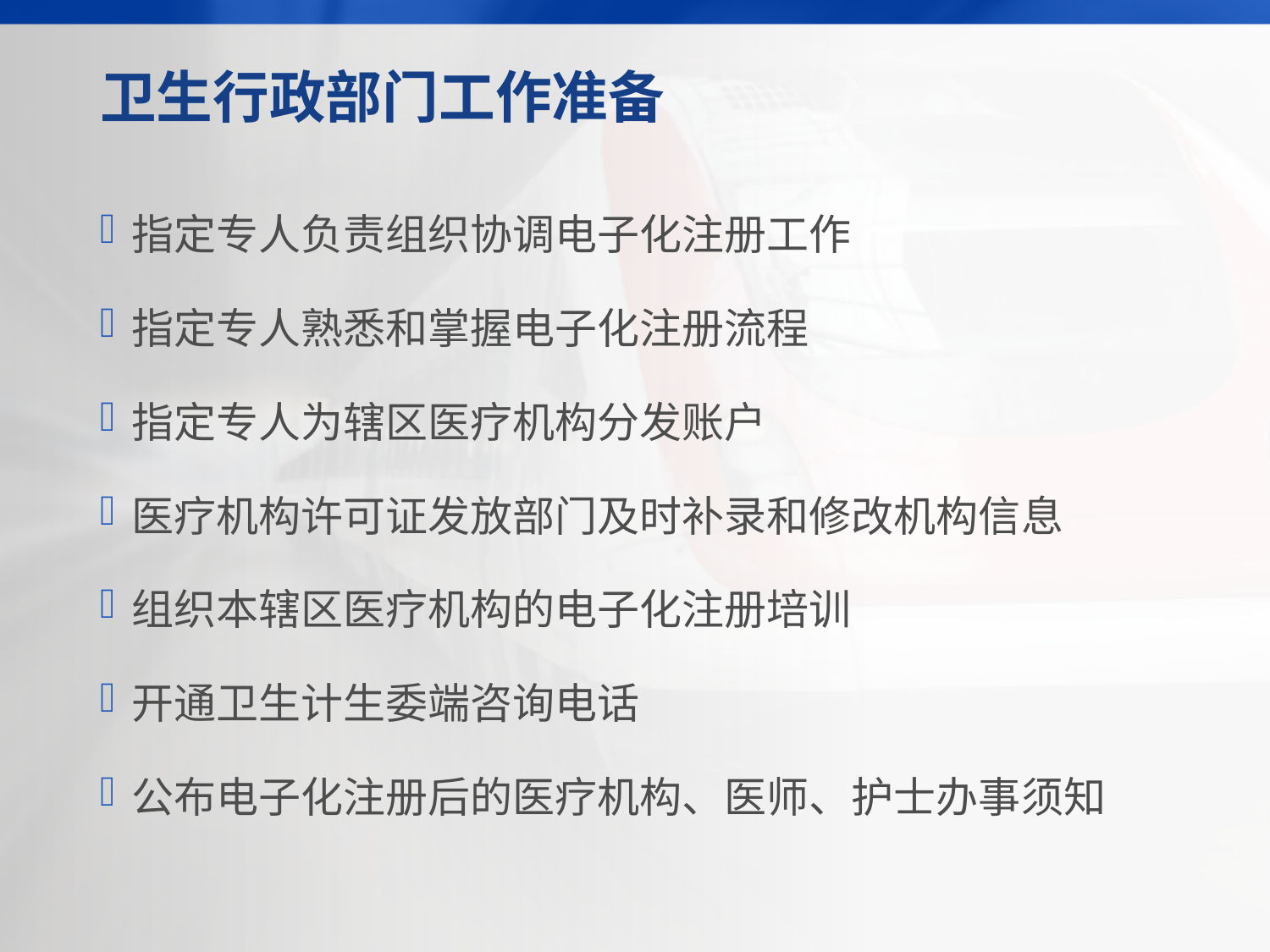

# 卫生行政部门工作准备
指定专人负责组织协调电子化注册工作
指定专人熟悉和掌握电子化注册流程
指定专人为辖区医疗机构分发账户
医疗机构许可证发放部门及时补录和修改机构信息
组织本辖区医疗机构的电子化注册培训
开通卫生计生委端咨询电话
公布电子化注册后的医疗机构、医师、护士办事须知